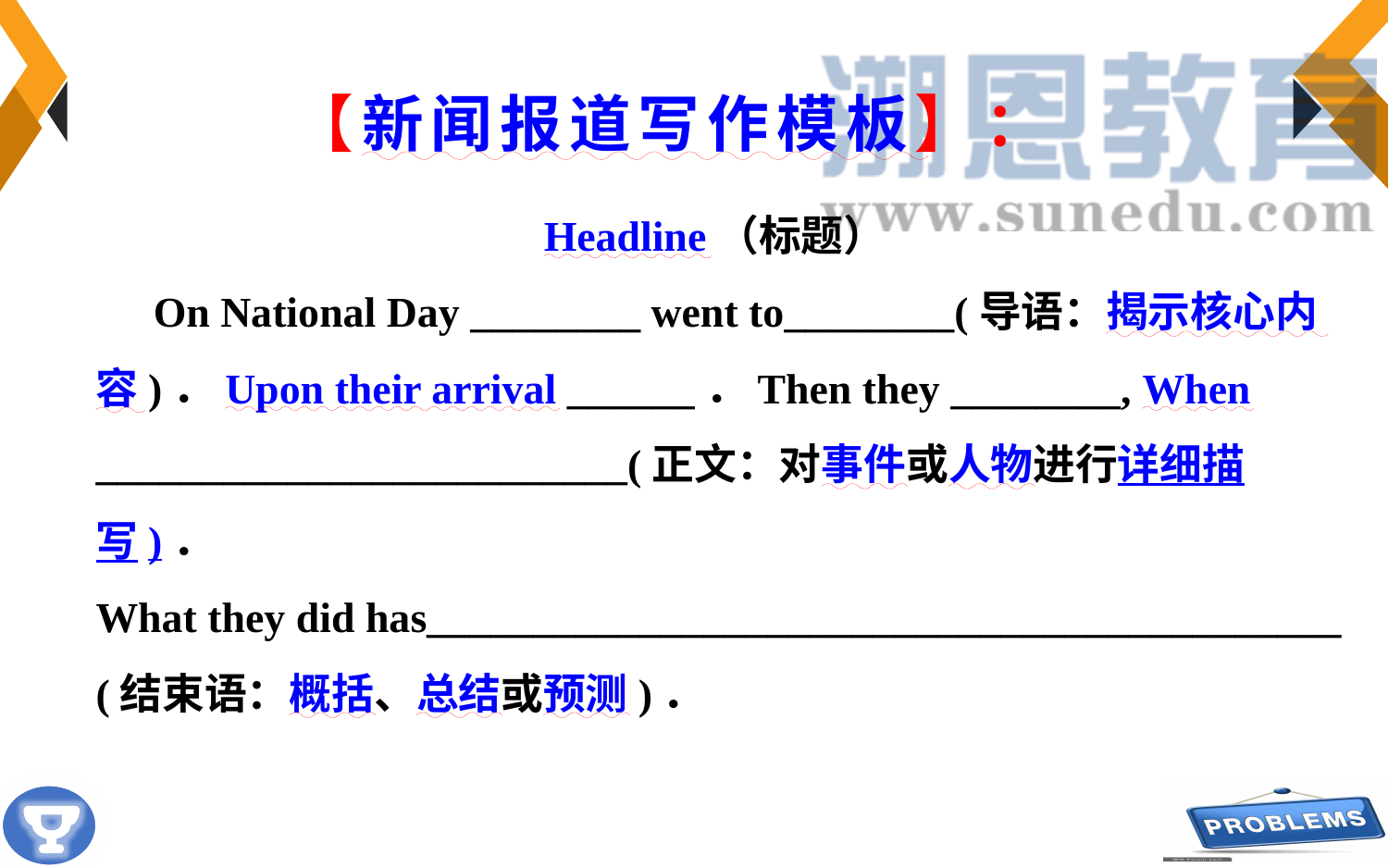

【新闻报道写作模板】：
# Headline（标题） On National Day ________ went to________(导语：揭示核心内容)．Upon their arrival ______．Then they ________, When _________________________(正文：对事件或人物进行详细描写)． What they did has___________________________________________ (结束语：概括、总结或预测)．